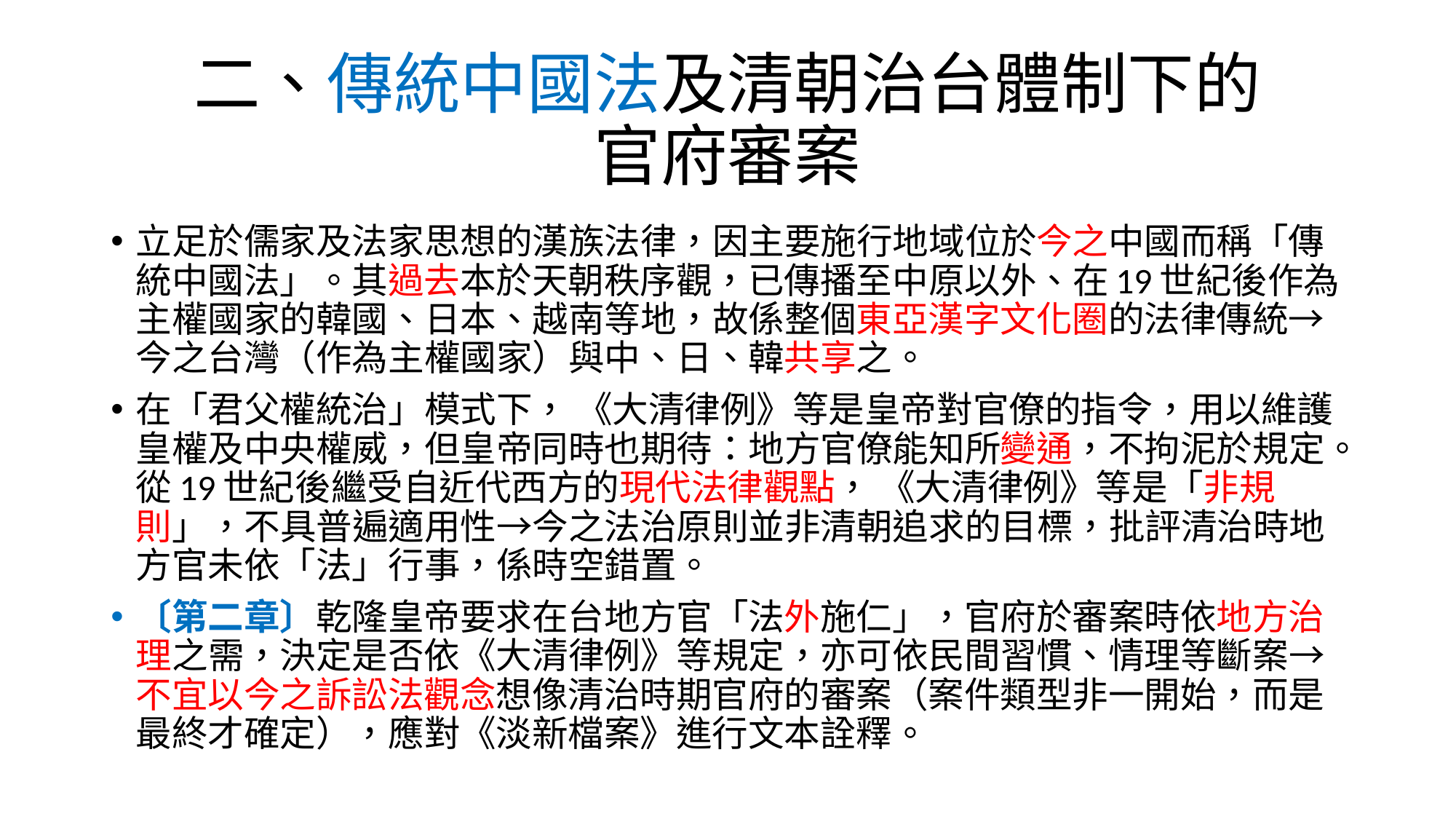

# 二、傳統中國法及清朝治台體制下的 官府審案
立足於儒家及法家思想的漢族法律，因主要施行地域位於今之中國而稱「傳統中國法」。其過去本於天朝秩序觀，已傳播至中原以外、在19世紀後作為主權國家的韓國、日本、越南等地，故係整個東亞漢字文化圈的法律傳統→今之台灣（作為主權國家）與中、日、韓共享之。
在「君父權統治」模式下， 《大清律例》等是皇帝對官僚的指令，用以維護皇權及中央權威，但皇帝同時也期待：地方官僚能知所變通，不拘泥於規定。從19世紀後繼受自近代西方的現代法律觀點， 《大清律例》等是「非規則」，不具普遍適用性→今之法治原則並非清朝追求的目標，批評清治時地方官未依「法」行事，係時空錯置。
〔第二章〕乾隆皇帝要求在台地方官「法外施仁」，官府於審案時依地方治理之需，決定是否依《大清律例》等規定，亦可依民間習慣、情理等斷案→不宜以今之訴訟法觀念想像清治時期官府的審案（案件類型非一開始，而是最終才確定），應對《淡新檔案》進行文本詮釋。